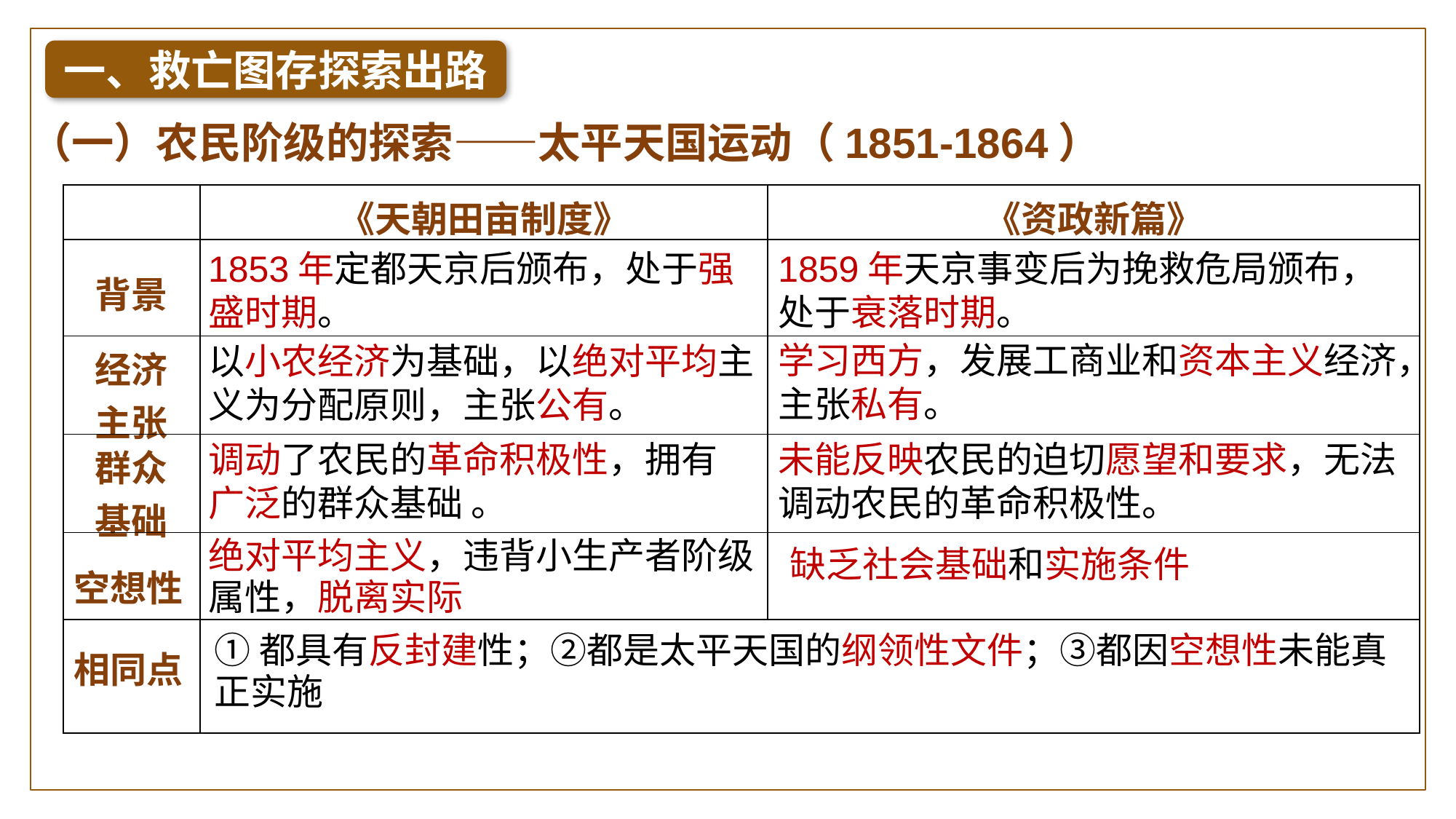

一、救亡图存探索出路
（一）农民阶级的探索——太平天国运动（1851-1864）
|  | 《天朝田亩制度》 | 《资政新篇》 |
| --- | --- | --- |
| 背景 |  |  |
| 经济 主张 |  |  |
| 群众 基础 |  |  |
| 空想性 |  |  |
| 相同点 |  |  |
1859年天京事变后为挽救危局颁布，处于衰落时期。
1853年定都天京后颁布，处于强盛时期。
学习西方，发展工商业和资本主义经济，主张私有。
以小农经济为基础，以绝对平均主义为分配原则，主张公有。
调动了农民的革命积极性，拥有广泛的群众基础 。
未能反映农民的迫切愿望和要求，无法调动农民的革命积极性。
绝对平均主义，违背小生产者阶级属性，脱离实际
缺乏社会基础和实施条件
①都具有反封建性；②都是太平天国的纲领性文件；③都因空想性未能真正实施